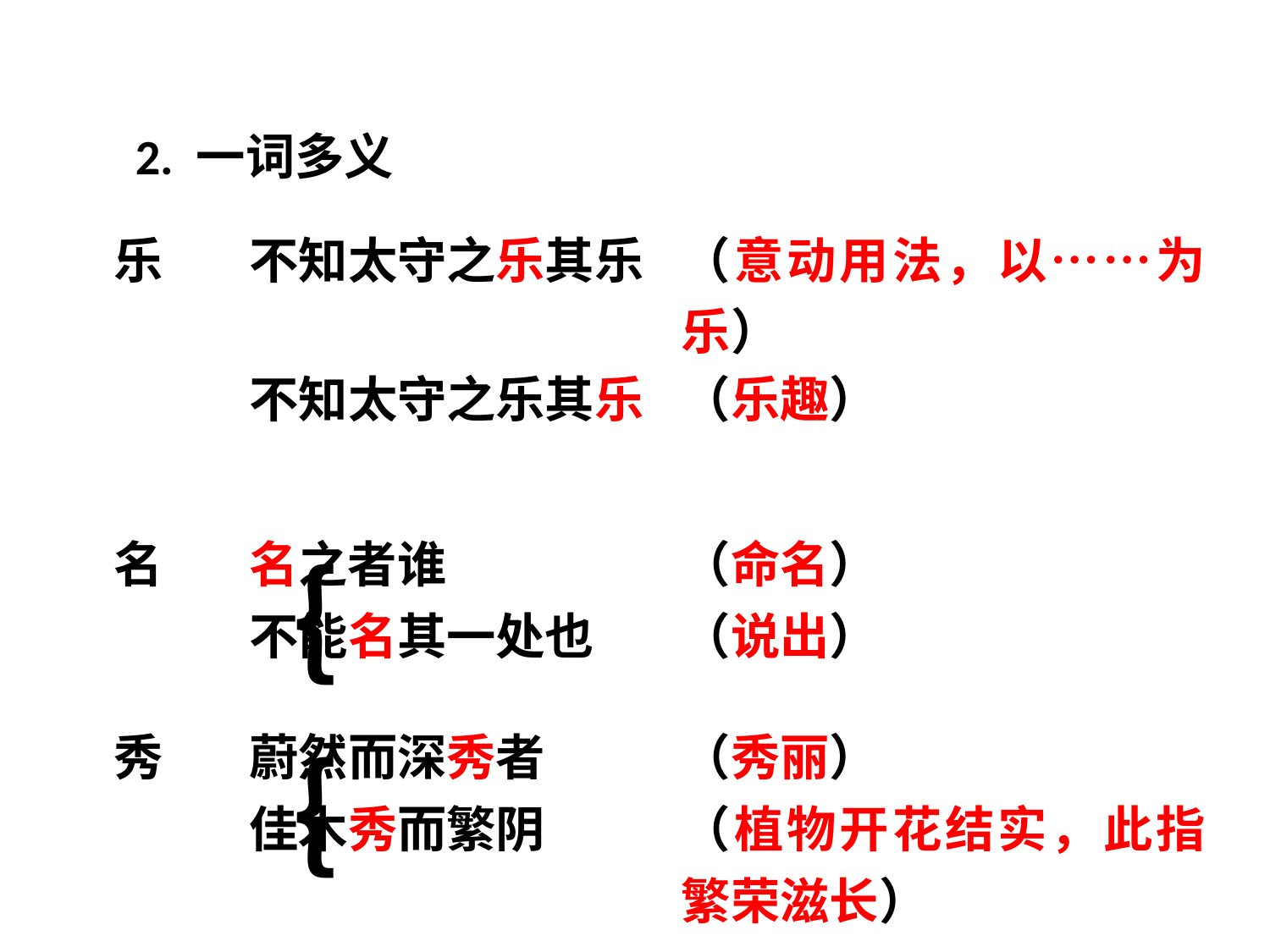

2. 一词多义
| 乐 |  | 不知太守之乐其乐 | （意动用法，以……为乐） |
| --- | --- | --- | --- |
|  |  | 不知太守之乐其乐 | （乐趣） |
| 名 | ｛ | 名之者谁 | （命名） |
|  |  | 不能名其一处也 | （说出） |
| 秀 | ｛ | 蔚然而深秀者 | （秀丽） |
|  |  | 佳木秀而繁阴 | （植物开花结实，此指繁荣滋长） |